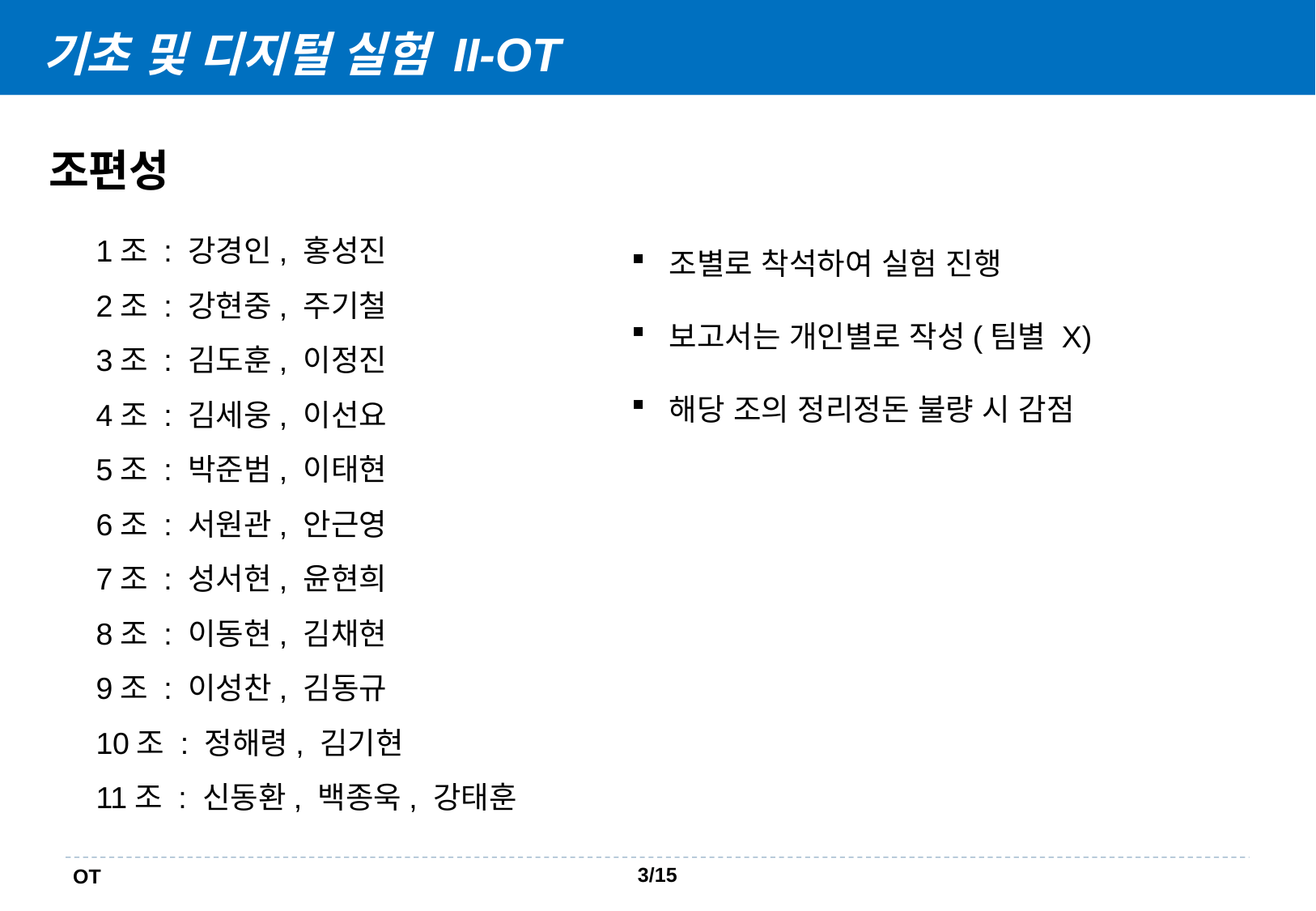

# 기초 및 디지털 실험 II-OT
조편성
1조 : 강경인, 홍성진
2조 : 강현중, 주기철
3조 : 김도훈, 이정진
4조 : 김세웅, 이선요
5조 : 박준범, 이태현
6조 : 서원관, 안근영
7조 : 성서현, 윤현희
8조 : 이동현, 김채현
9조 : 이성찬, 김동규
10조 : 정해령, 김기현
11조 : 신동환, 백종욱, 강태훈
조별로 착석하여 실험 진행

보고서는 개인별로 작성(팀별 X)

해당 조의 정리정돈 불량 시 감점